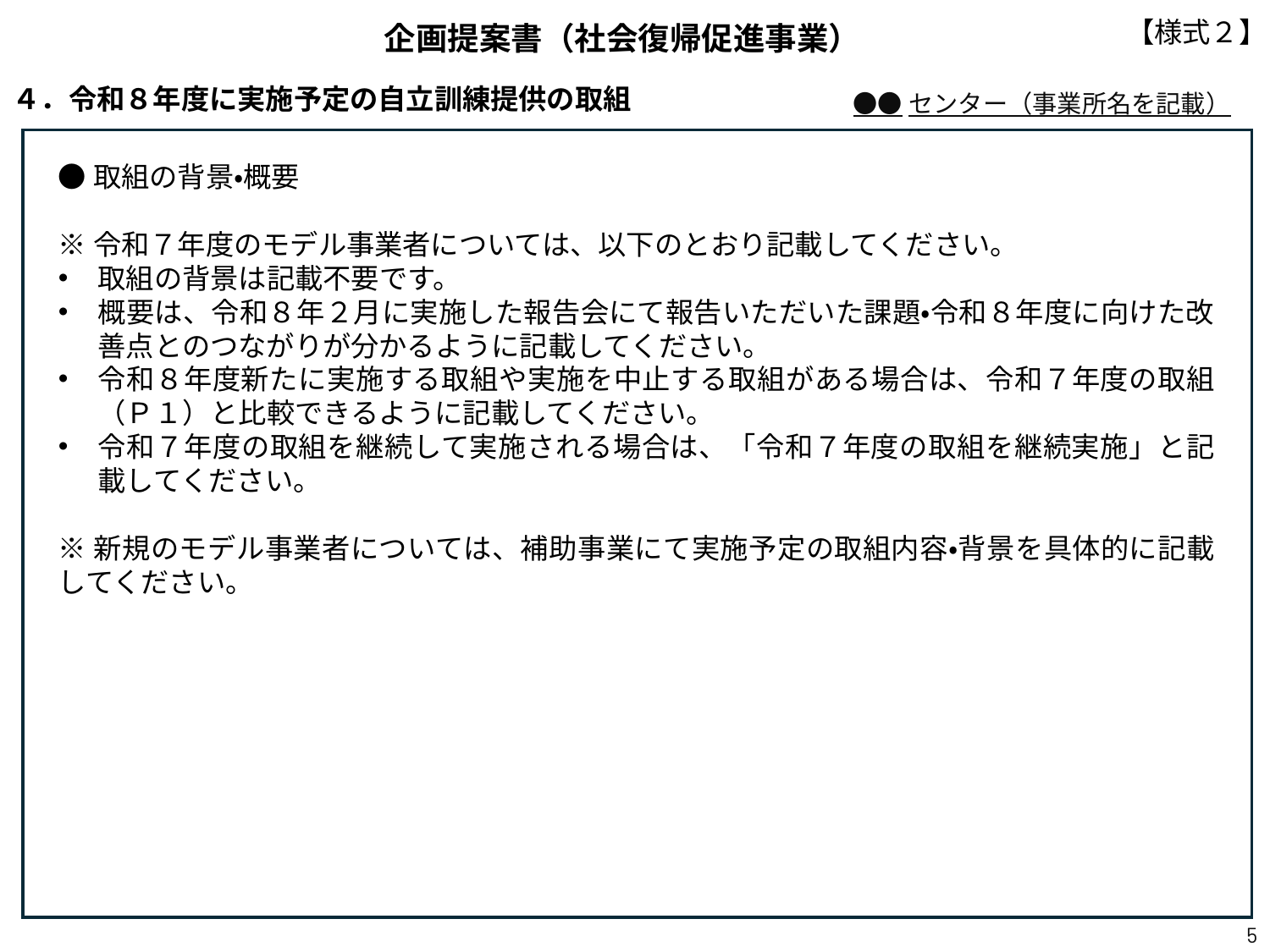

【様式２】
企画提案書（社会復帰促進事業）
４．令和８年度に実施予定の自立訓練提供の取組
●●センター（事業所名を記載）

●取組の背景・概要

※令和７年度のモデル事業者については、以下のとおり記載してください。
取組の背景は記載不要です。
概要は、令和８年２月に実施した報告会にて報告いただいた課題・令和８年度に向けた改善点とのつながりが分かるように記載してください。
令和８年度新たに実施する取組や実施を中止する取組がある場合は、令和７年度の取組（Ｐ１）と比較できるように記載してください。
令和７年度の取組を継続して実施される場合は、「令和７年度の取組を継続実施」と記載してください。

※新規のモデル事業者については、補助事業にて実施予定の取組内容・背景を具体的に記載してください。
5